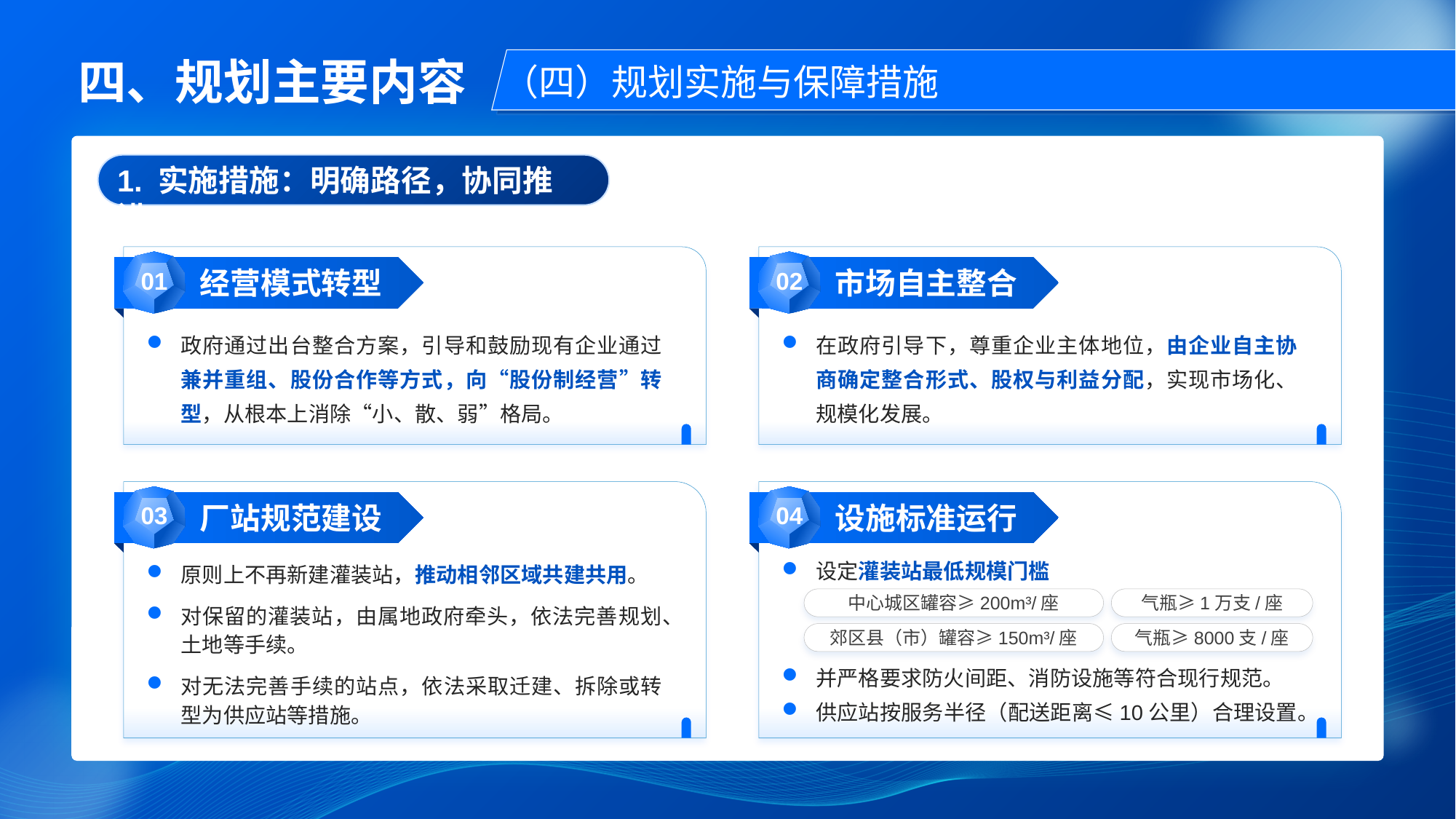

四、规划主要内容

（四）规划实施与保障措施

1. 实施措施：明确路径，协同推进

01

经营模式转型

政府通过出台整合方案，引导和鼓励现有企业通过兼并重组、股份合作等方式，向“股份制经营”转型，从根本上消除“小、散、弱”格局。

02

市场自主整合

在政府引导下，尊重企业主体地位，由企业自主协商确定整合形式、股权与利益分配，实现市场化、规模化发展。

03

厂站规范建设

原则上不再新建灌装站，推动相邻区域共建共用。
对保留的灌装站，由属地政府牵头，依法完善规划、土地等手续。
对无法完善手续的站点，依法采取迁建、拆除或转型为供应站等措施。

04

设施标准运行

设定灌装站最低规模门槛

并严格要求防火间距、消防设施等符合现行规范。
供应站按服务半径（配送距离≤10公里）合理设置。
中心城区罐容≥200m³/座
气瓶≥1万支/座
郊区县（市）罐容≥150m³/座
气瓶≥8000支/座